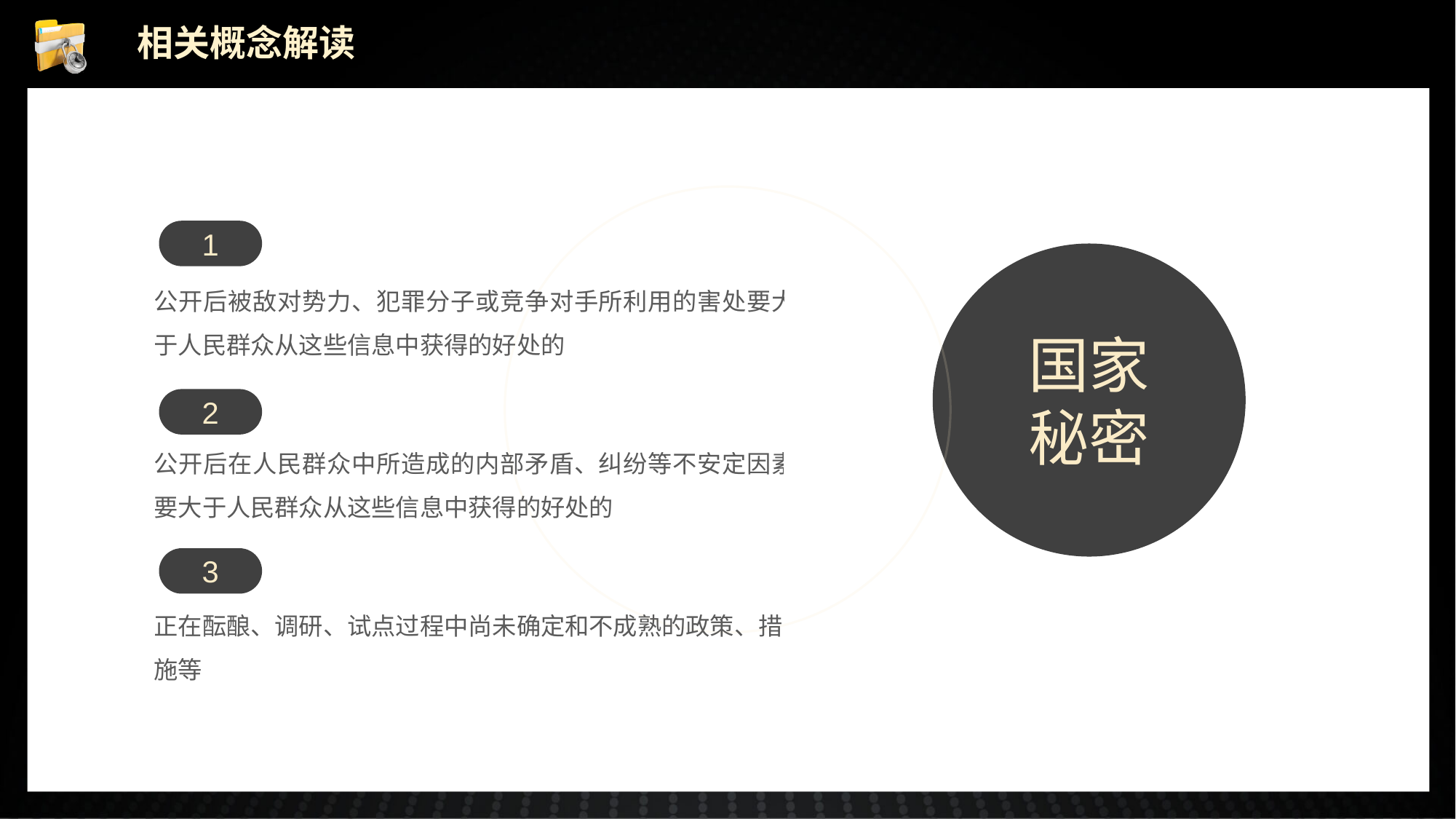

相关概念解读

1
国家
秘密
公开后被敌对势力、犯罪分子或竞争对手所利用的害处要大于人民群众从这些信息中获得的好处的
2
公开后在人民群众中所造成的内部矛盾、纠纷等不安定因素要大于人民群众从这些信息中获得的好处的
3
正在酝酿、调研、试点过程中尚未确定和不成熟的政策、措施等